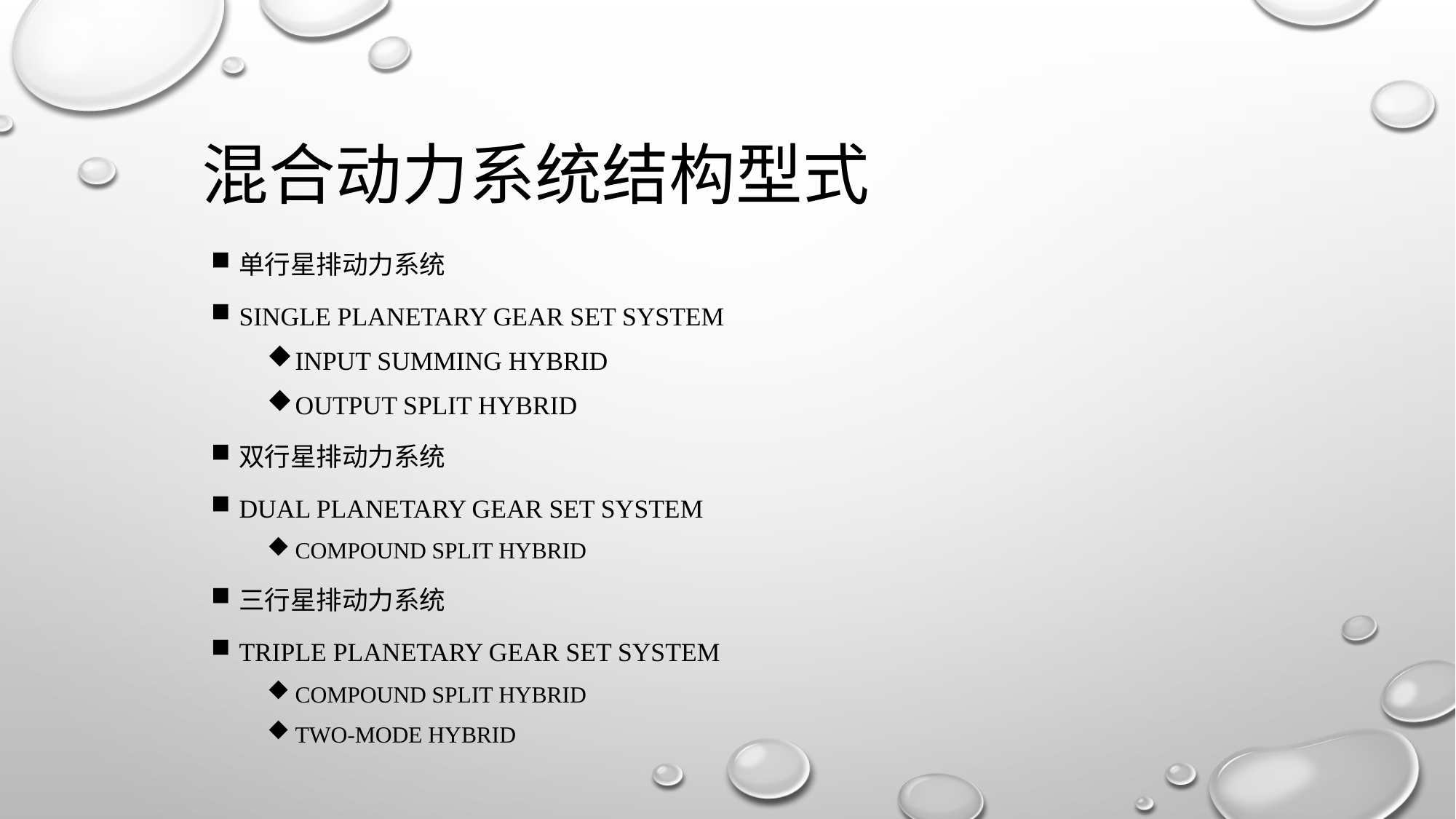

# 混合动力系统结构型式
单行星排动力系统
Single Planetary Gear Set System
Input Summing Hybrid
Output Split Hybrid
双行星排动力系统
Dual Planetary Gear Set System
Compound Split Hybrid
三行星排动力系统
Triple Planetary Gear Set System
Compound Split Hybrid
Two-Mode Hybrid